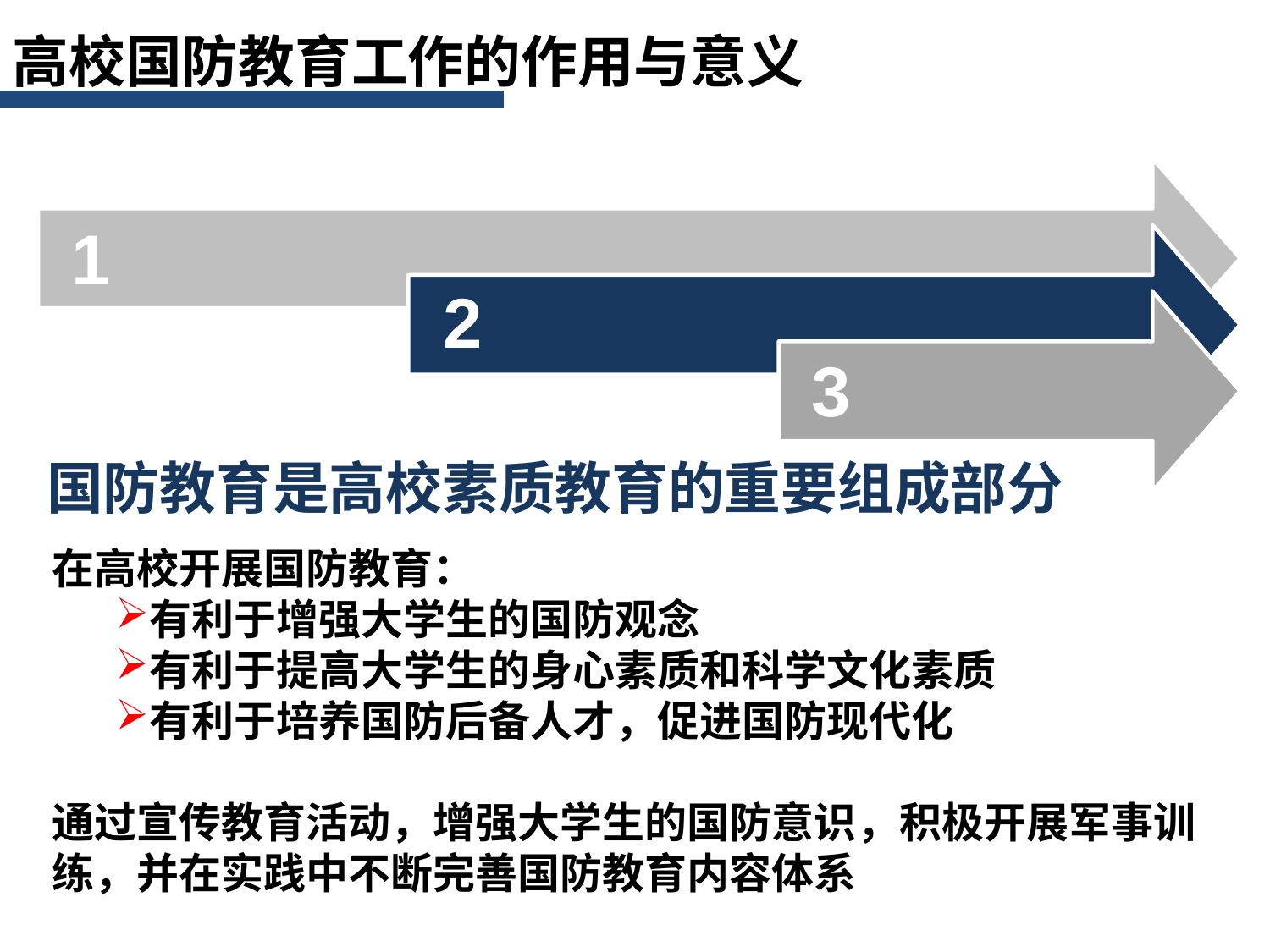

高校国防教育工作的作用与意义

1

2

3

在高校开展国防教育：
有利于增强大学生的国防观念
有利于提高大学生的身心素质和科学文化素质
有利于培养国防后备人才，促进国防现代化

通过宣传教育活动，增强大学生的国防意识，积极开展军事训练，并在实践中不断完善国防教育内容体系
国防教育是高校素质教育的重要组成部分